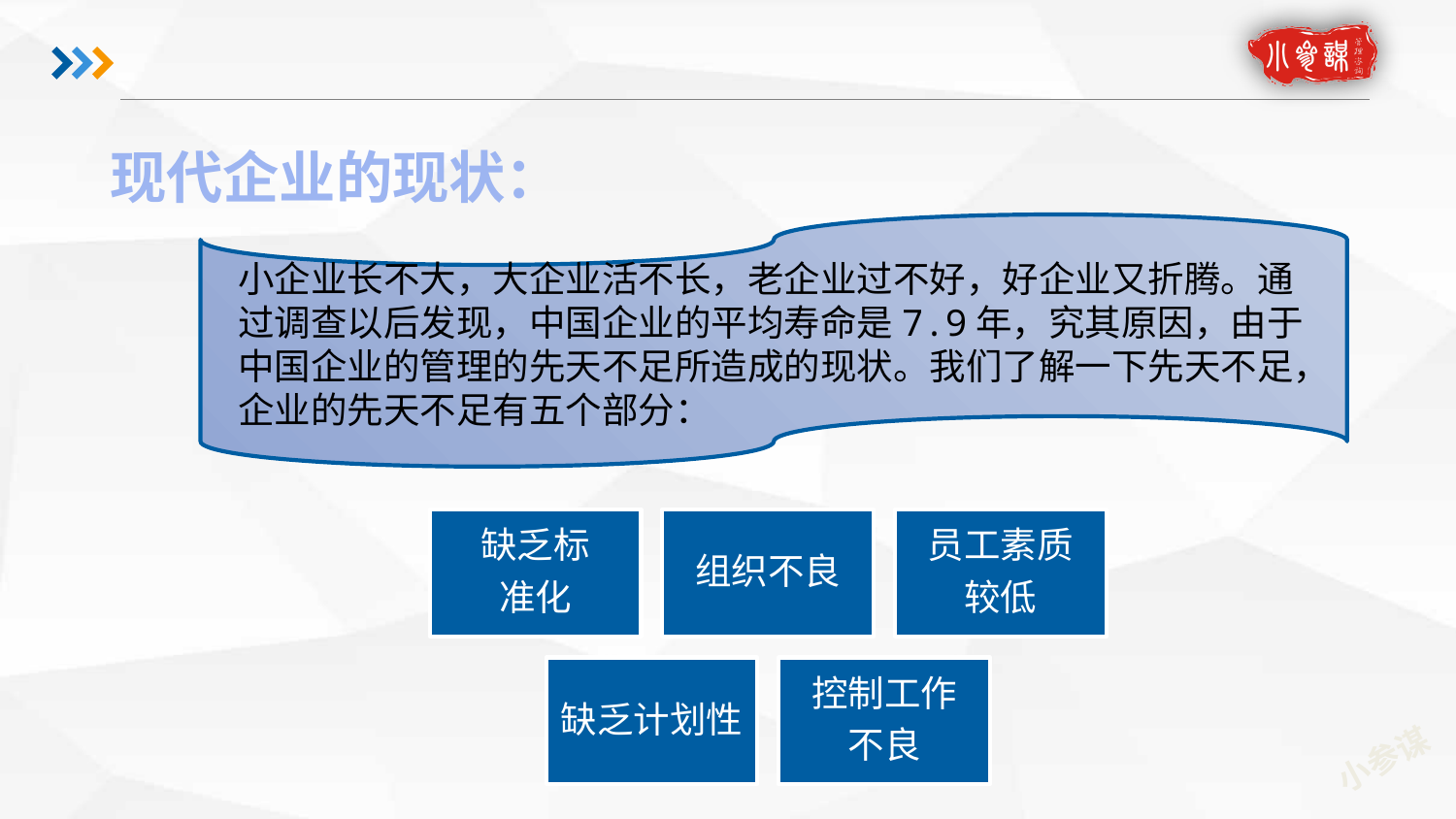

现代企业的现状：

小企业长不大，大企业活不长，老企业过不好，好企业又折腾。通过调查以后发现，中国企业的平均寿命是7.9年，究其原因，由于中国企业的管理的先天不足所造成的现状。我们了解一下先天不足，企业的先天不足有五个部分：

缺乏标
准化
组织不良
员工素质
较低
缺乏计划性
控制工作
不良